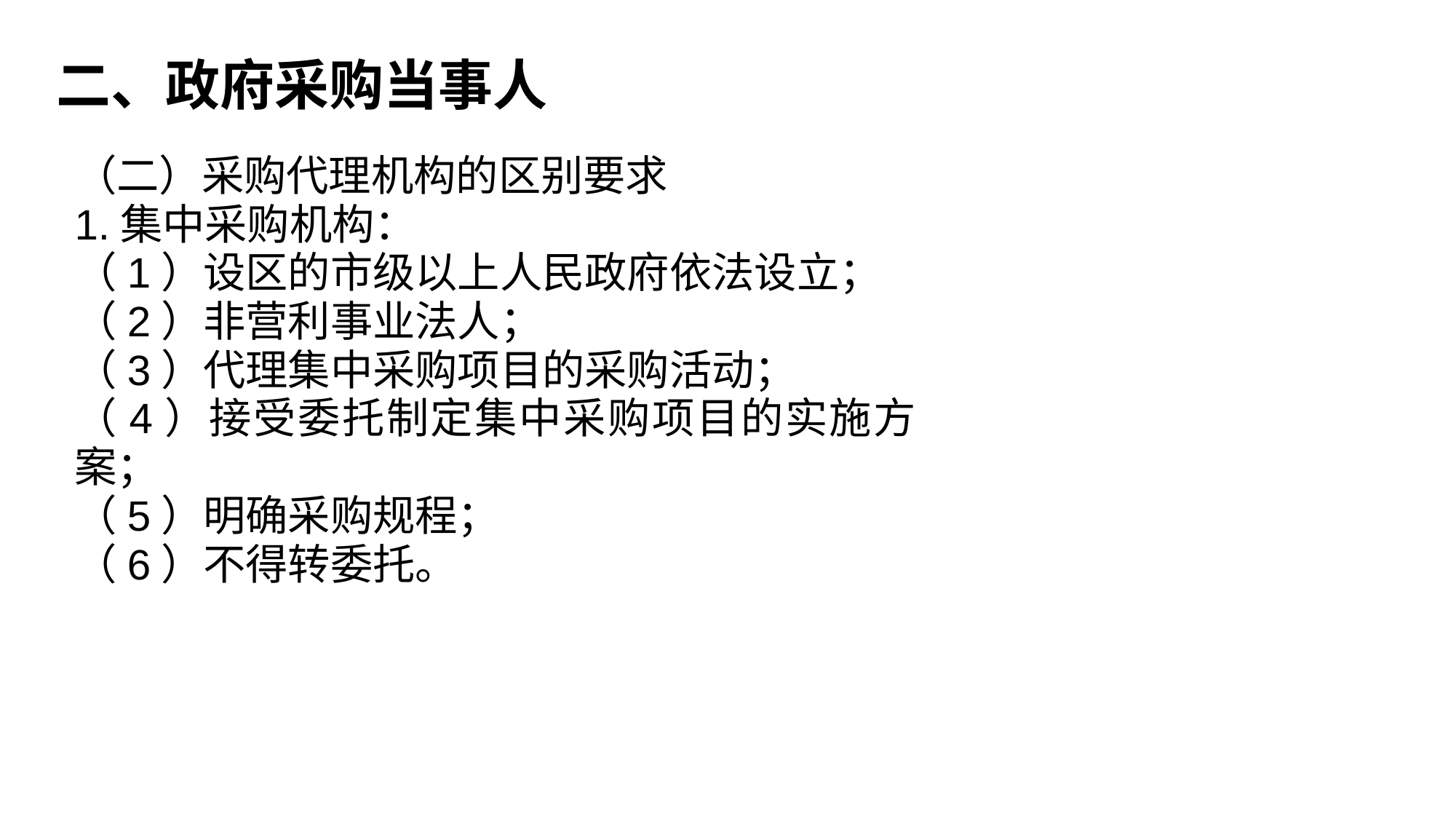

二、政府采购当事人
（二）采购代理机构的区别要求
1.集中采购机构：
（1）设区的市级以上人民政府依法设立；
（2）非营利事业法人；
（3）代理集中采购项目的采购活动；
（4）接受委托制定集中采购项目的实施方案；
（5）明确采购规程；
（6）不得转委托。